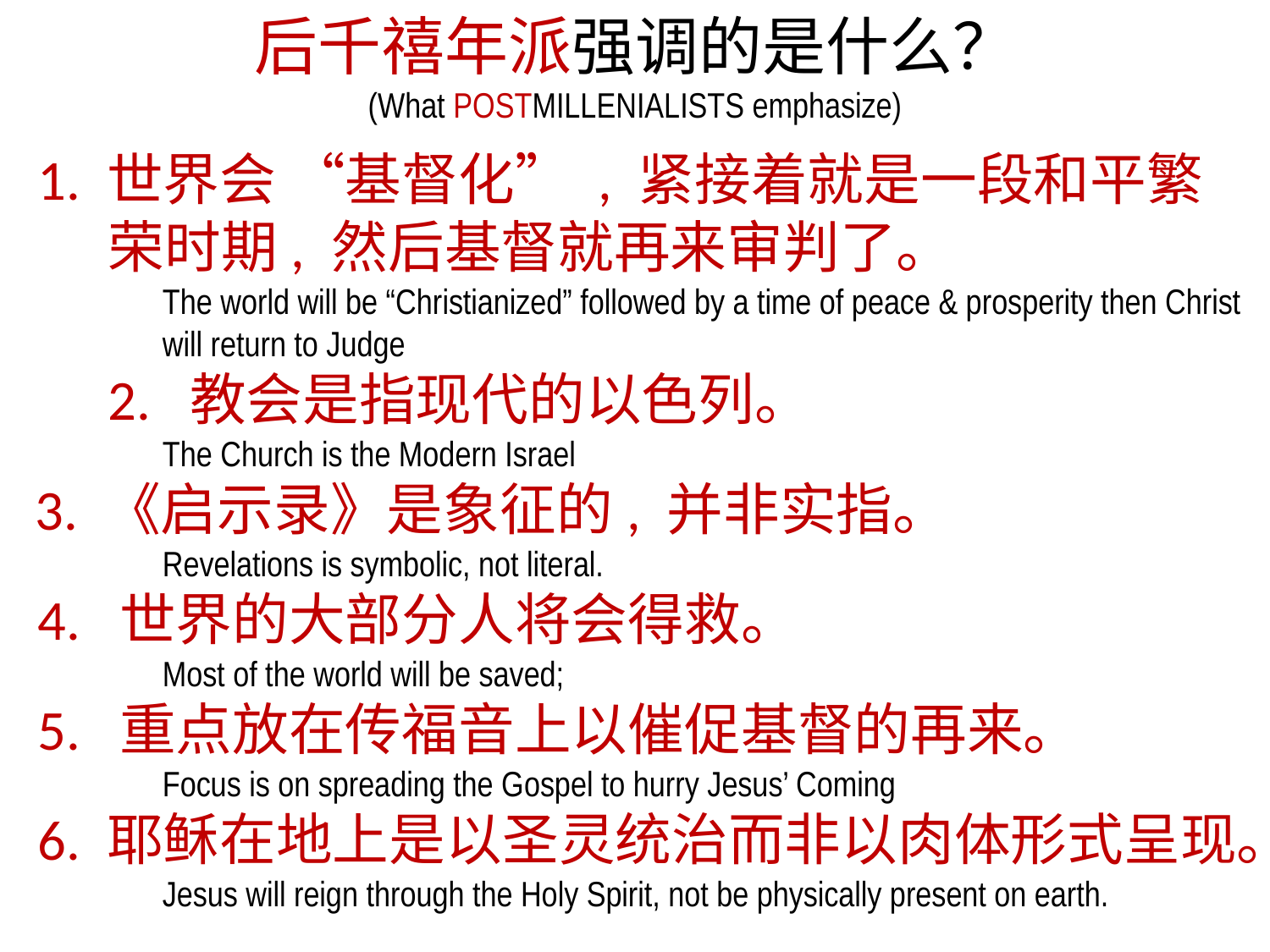

后千禧年派强调的是什么？
(What POSTMILLENIALISTS emphasize)

  1. 世界会 “基督化” , 紧接着就是一段和平繁荣时期, 然后基督就再来审判了。
		The world will be “Christianized” followed by a time of peace & prosperity then Christ 	will return to Judge
	2.  教会是指现代的以色列。
		The Church is the Modern Israel
3. 《启示录》是象征的, 并非实指。
		Revelations is symbolic, not literal.
  4.  世界的大部分人将会得救。
		Most of the world will be saved;
  5.  重点放在传福音上以催促基督的再来。
		Focus is on spreading the Gospel to hurry Jesus’ Coming
  6. 耶稣在地上是以圣灵统治而非以肉体形式呈现。
		Jesus will reign through the Holy Spirit, not be physically present on earth.